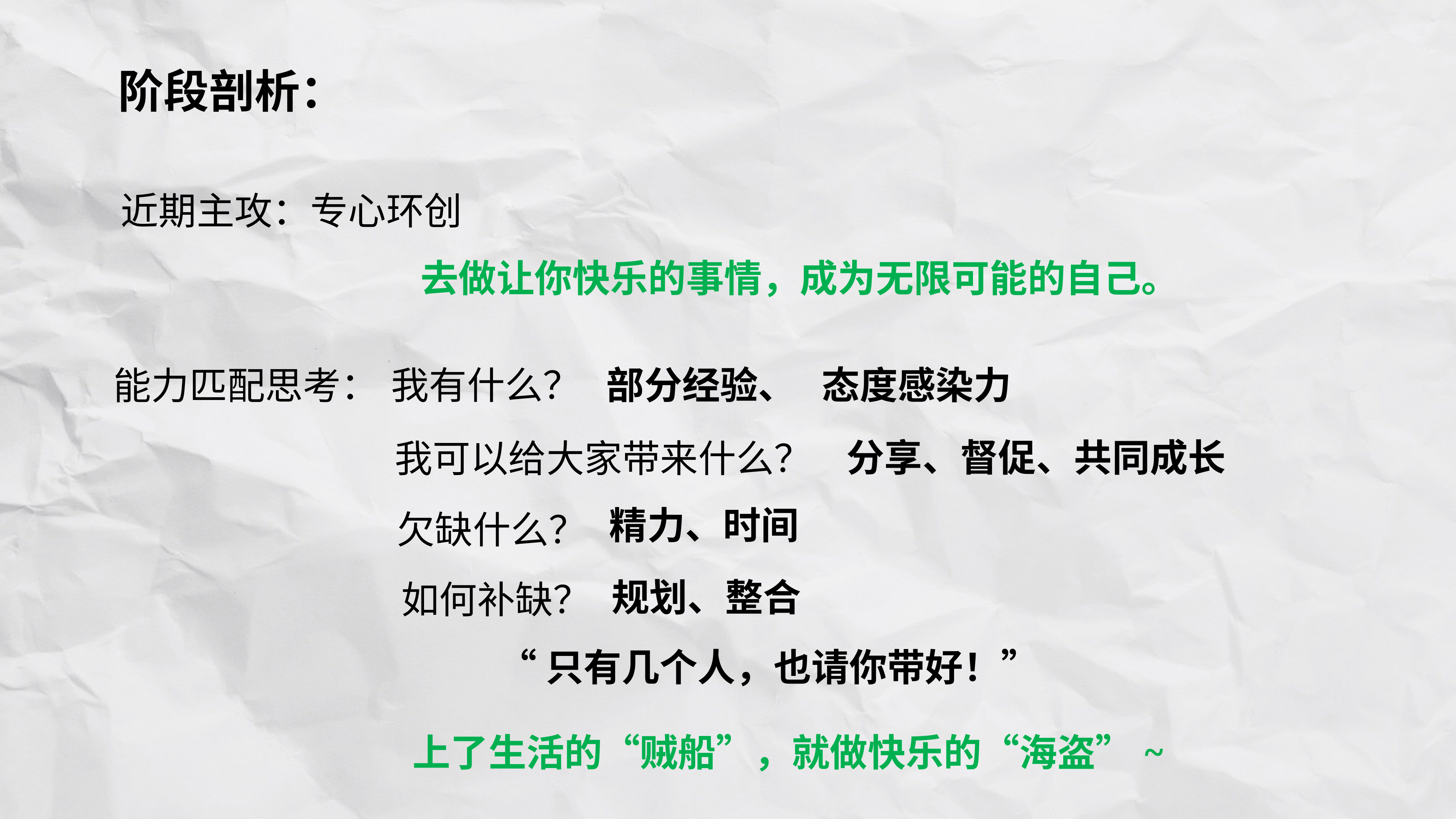

阶段剖析：
近期主攻：专心环创
去做让你快乐的事情，成为无限可能的自己。
能力匹配思考：
我有什么？   部分经验、   态度感染力
分享、督促、共同成长
我可以给大家带来什么？
精力、时间
欠缺什么？
规划、整合
如何补缺？
“只有几个人，也请你带好！”
上了生活的“贼船”，就做快乐的“海盗”~